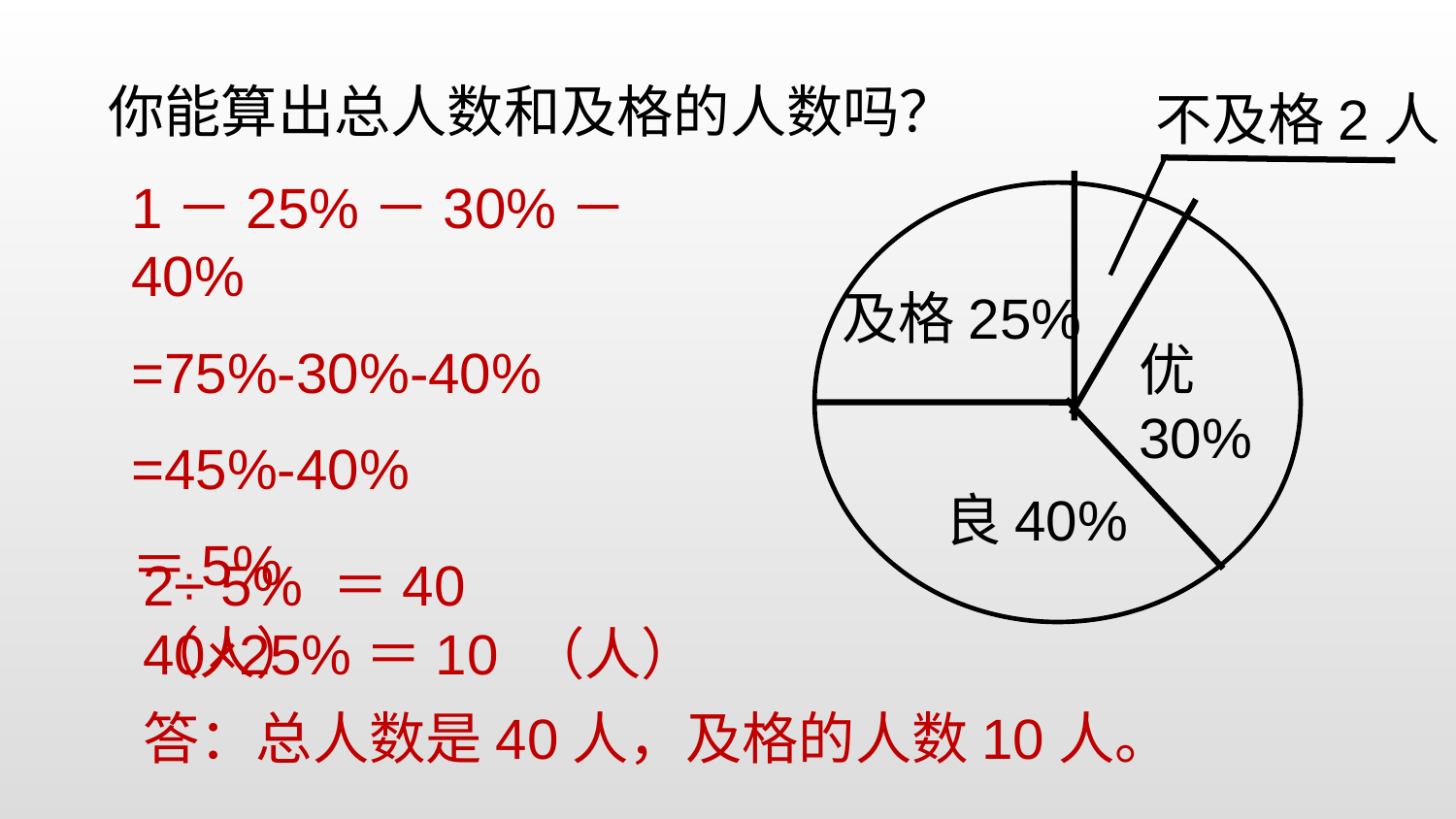

你能算出总人数和及格的人数吗？
不及格2人

及格25%

优30%

良40%

1－25%－30%－40%
=75%-30%-40%
=45%-40%
＝5%
2÷ 5% ＝40（人）
40×25%＝10 （人）
答：总人数是40人，及格的人数10人。